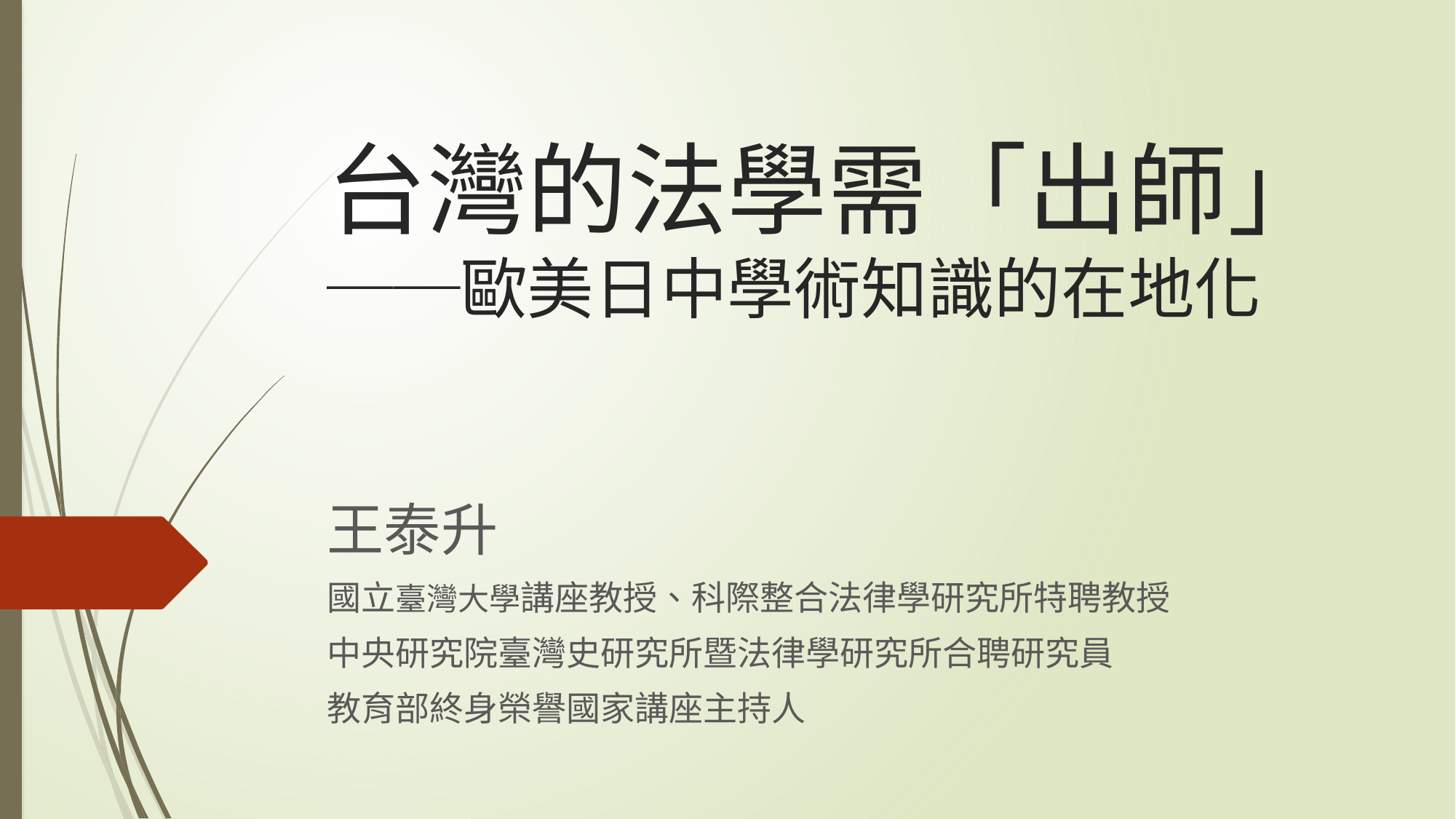

# 台灣的法學需「出師」 ──歐美日中學術知識的在地化
王泰升
國立臺灣大學講座教授、科際整合法律學研究所特聘教授
中央研究院臺灣史研究所暨法律學研究所合聘研究員
教育部終身榮譽國家講座主持人